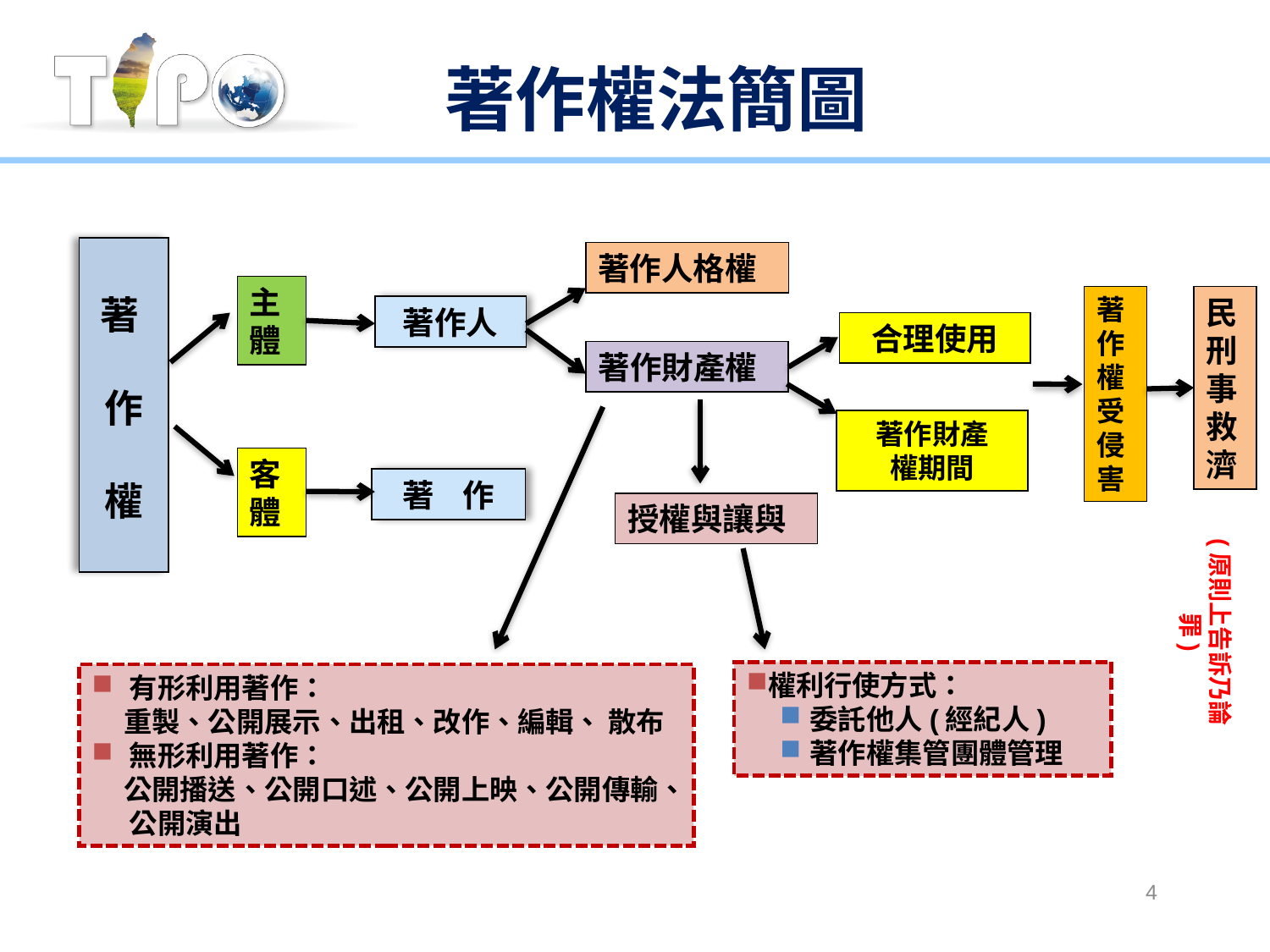

# 著作權法簡圖

著

作

權

著作人格權
主體
著作權受侵害
民刑事救濟
著作人
合理使用
著作財產權
著作財產
權期間
客體
著    作
授權與讓與
(原則上告訴乃論罪)
權利行使方式：
委託他人(經紀人)
著作權集管團體管理
有形利用著作：
    重製、公開展示、出租、改作、編輯、 散布
無形利用著作：
    公開播送、公開口述、公開上映、公開傳輸、公開演出
4